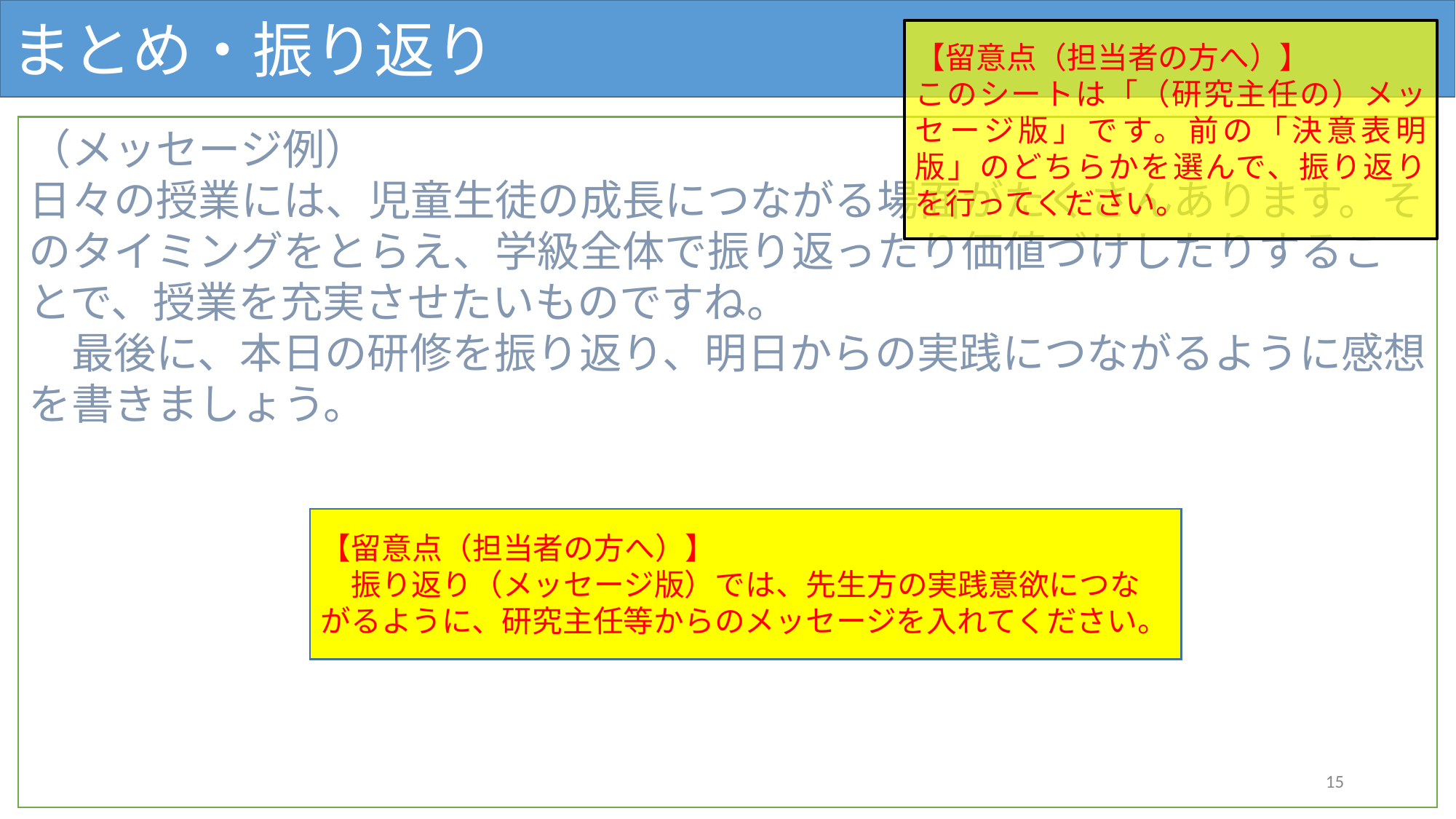

まとめ・振り返り
【留意点（担当者の方へ）】
このシートは「（研究主任の）メッセージ版」です。前の「決意表明版」のどちらかを選んで、振り返りを行ってください。
（メッセージ例）
日々の授業には、児童生徒の成長につながる場面がたくさんあります。そのタイミングをとらえ、学級全体で振り返ったり価値づけしたりすることで、授業を充実させたいものですね。
　最後に、本日の研修を振り返り、明日からの実践につながるように感想を書きましょう。
【留意点（担当者の方へ）】
　振り返り（メッセージ版）では、先生方の実践意欲につながるように、研究主任等からのメッセージを入れてください。
15